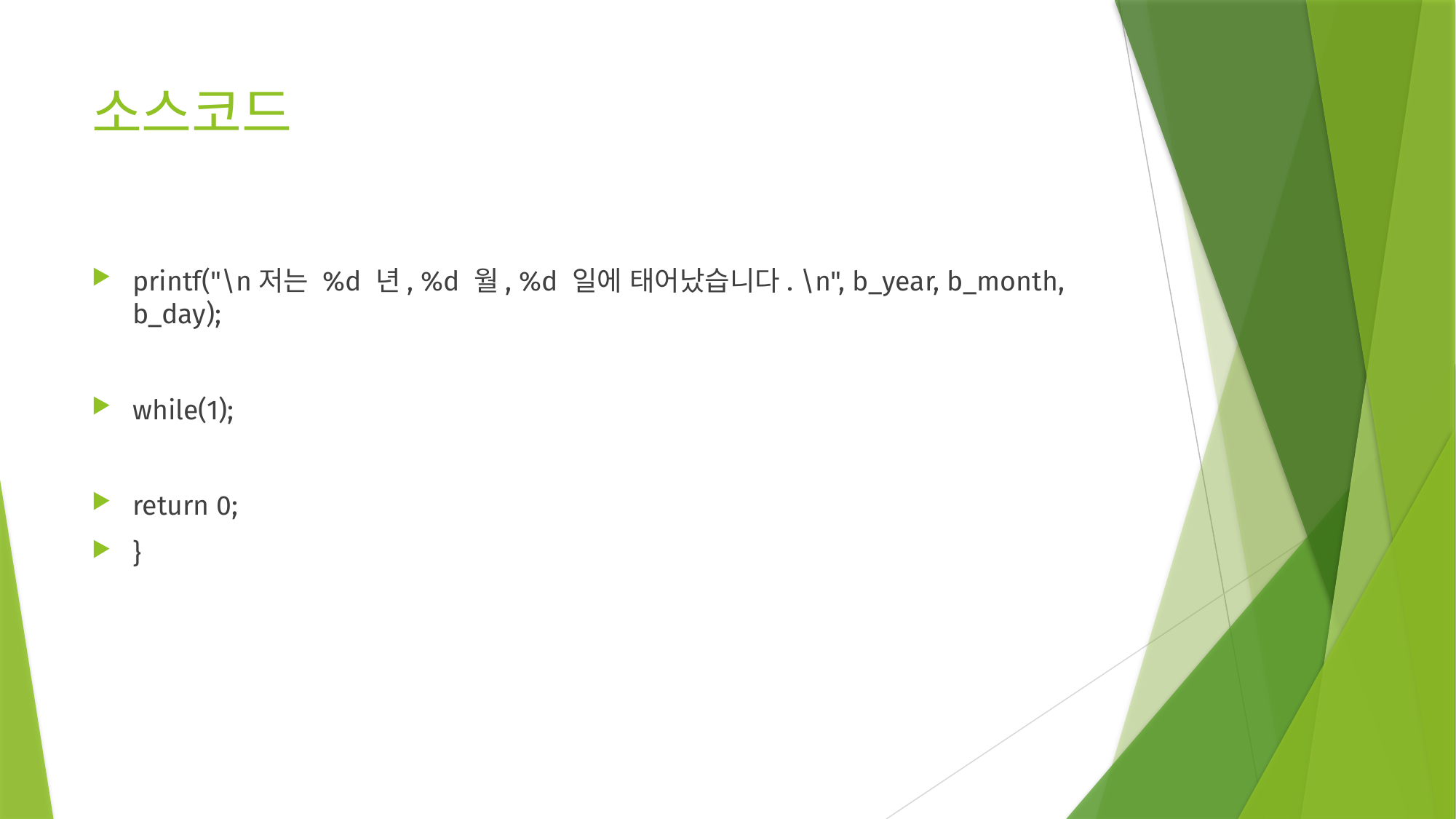

# 소스코드
printf("\n저는 %d 년, %d 월, %d 일에 태어났습니다. \n", b_year, b_month, b_day);

while(1);

return 0;
}